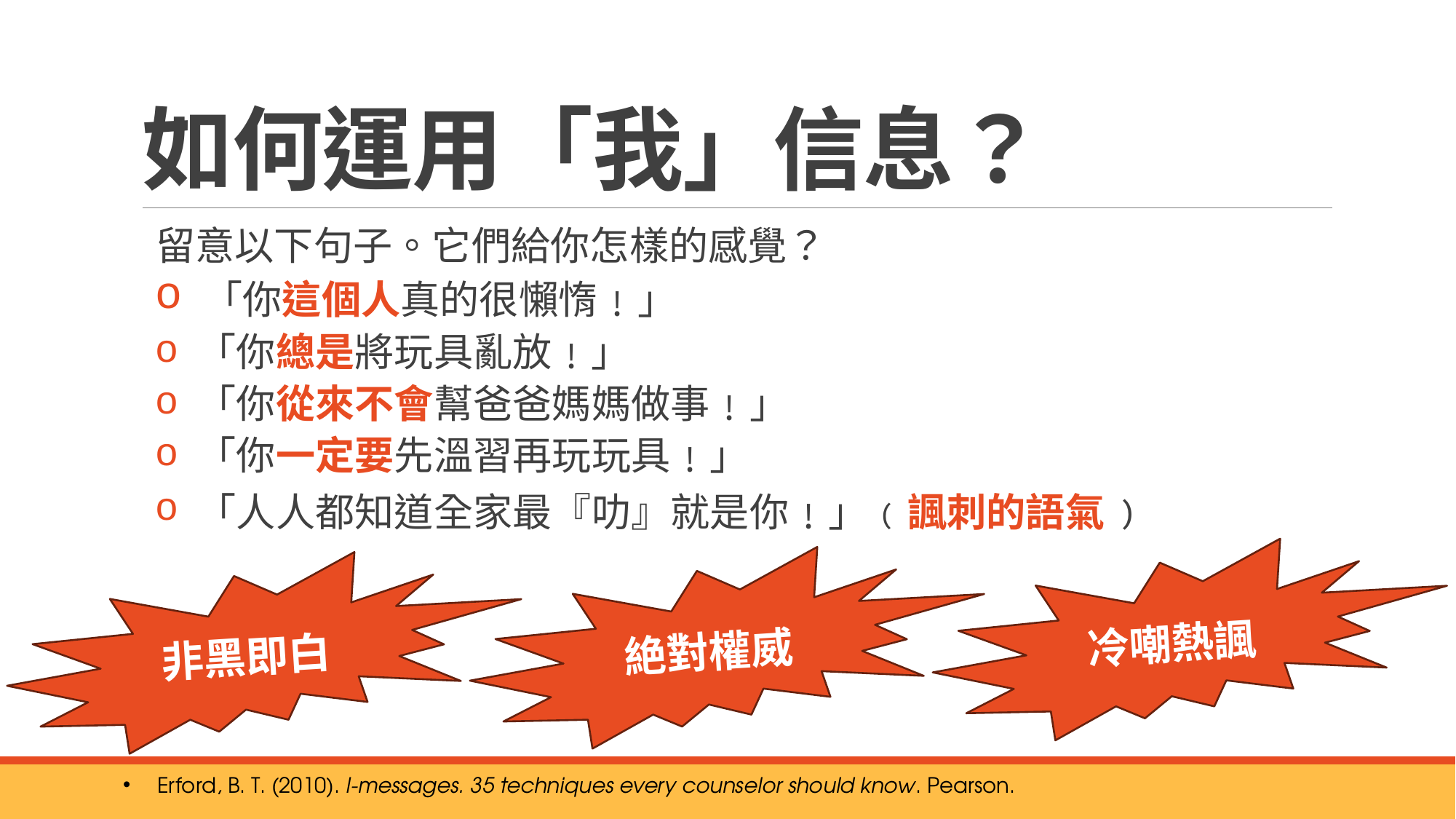

# 如何運用「我」信息？
 留意以下句子。它們給你怎樣的感覺？
 「你這個人真的很懶惰﹗」
 「你總是將玩具亂放﹗」
 「你從來不會幫爸爸媽媽做事﹗」
 「你一定要先溫習再玩玩具﹗」
 「人人都知道全家最『叻』就是你﹗」﹙諷刺的語氣﹚
冷嘲熱諷
絶對權威
非黑即白
Erford, B. T. (2010). I-messages. 35 techniques every counselor should know. Pearson.